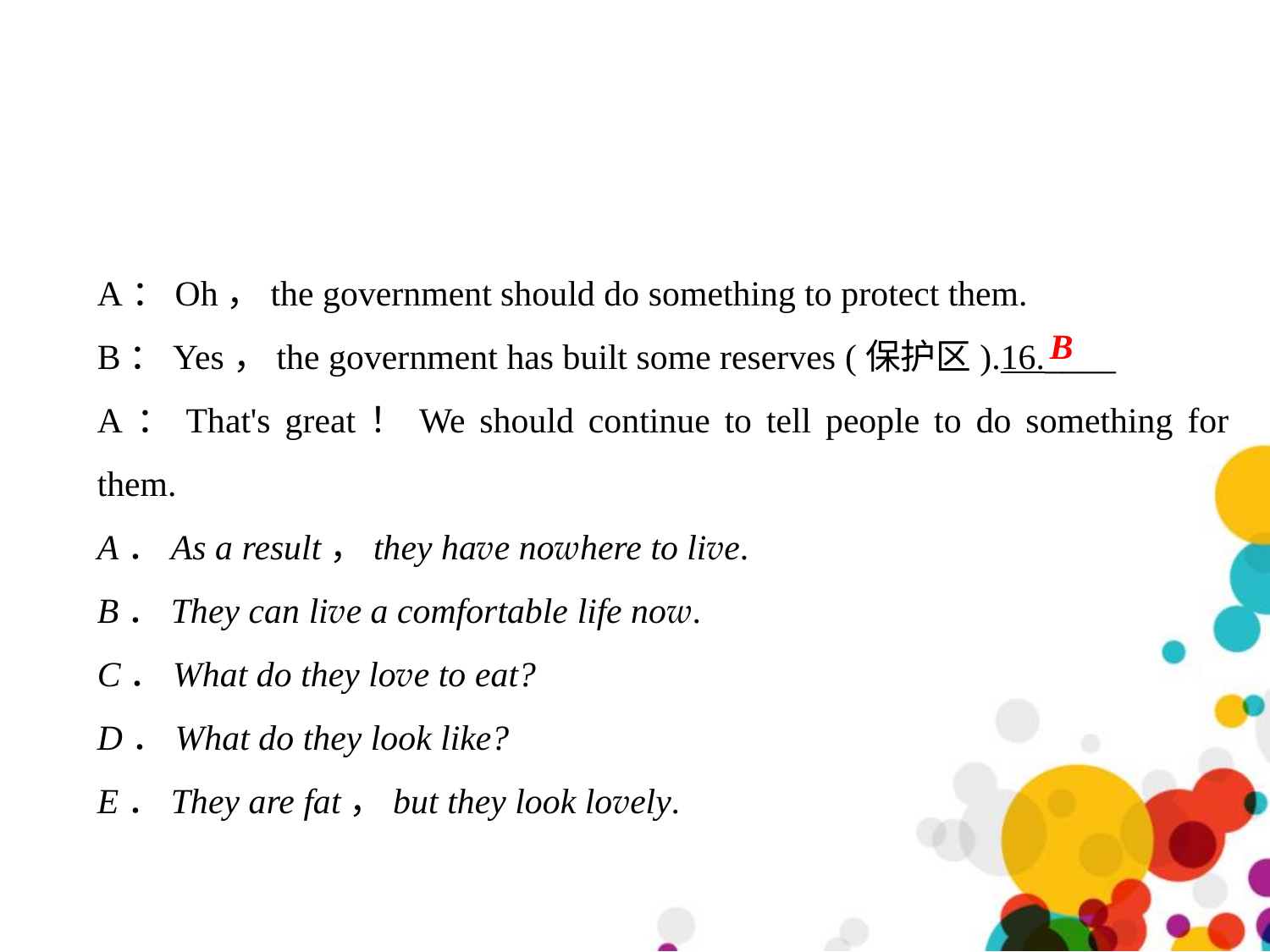

A：Oh，the government should do something to protect them.
B：Yes，the government has built some reserves (保护区).16.____
A：That's great！We should continue to tell people to do something for them.
A．As a result，they have nowhere to live.
B．They can live a comfortable life now.
C．What do they love to eat?
D．What do they look like?
E．They are fat，but they look lovely.
B